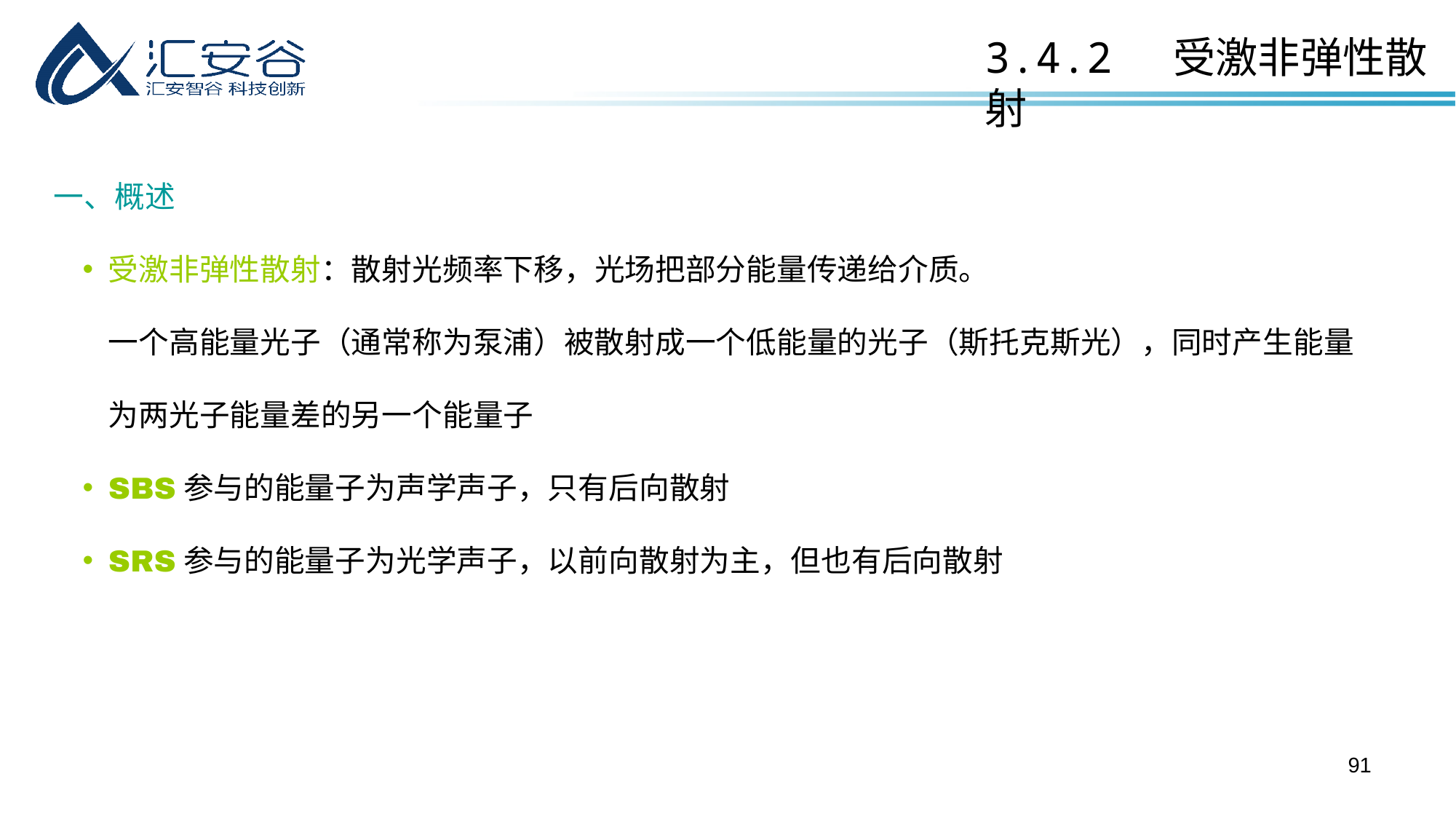

3.4.2  受激非弹性散射
一、概述
受激非弹性散射：散射光频率下移，光场把部分能量传递给介质。
一个高能量光子（通常称为泵浦）被散射成一个低能量的光子（斯托克斯光），同时产生能量为两光子能量差的另一个能量子
SBS参与的能量子为声学声子，只有后向散射
SRS参与的能量子为光学声子，以前向散射为主，但也有后向散射
91